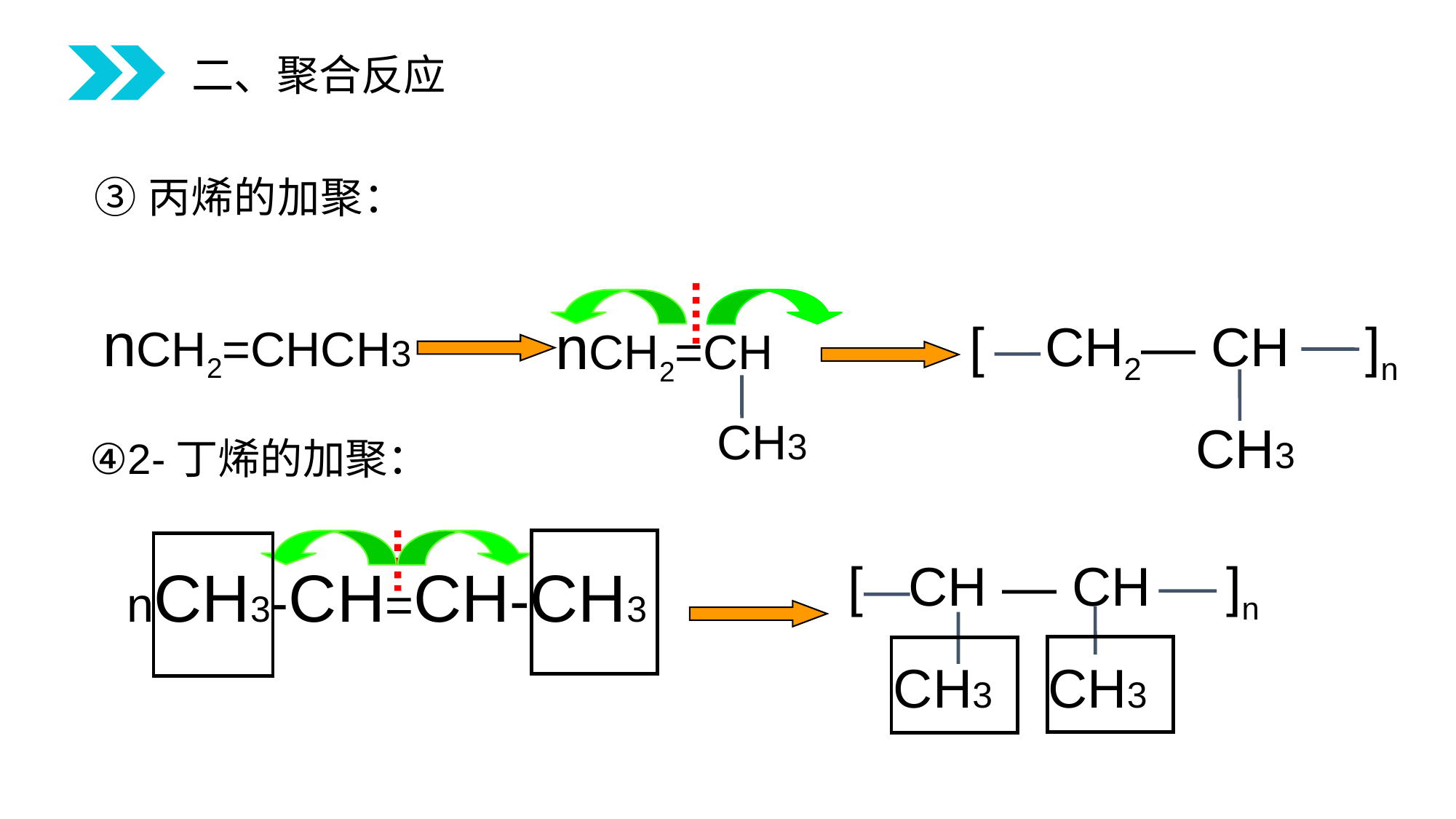

二、聚合反应
③丙烯的加聚：

nCH2=CHCH3
nCH2=CH
            CH3

[    CH2— CH     ]n
               CH3

④2-丁烯的加聚：

[   CH — CH     ]n
   CH3    CH3

nCH3-CH=CH-CH3